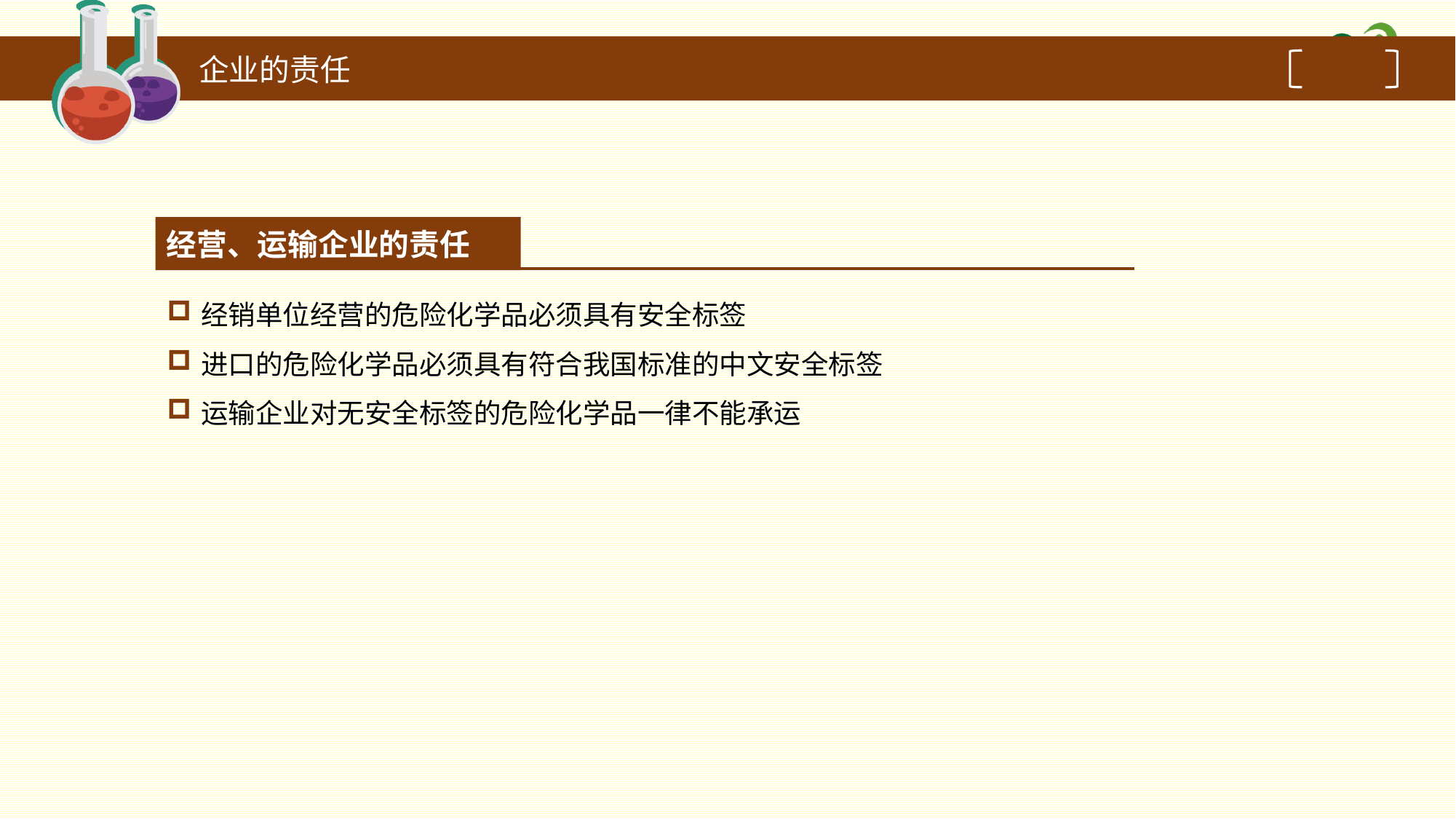

企业的责任
29
经营、运输企业的责任
经销单位经营的危险化学品必须具有安全标签
进口的危险化学品必须具有符合我国标准的中文安全标签
运输企业对无安全标签的危险化学品一律不能承运